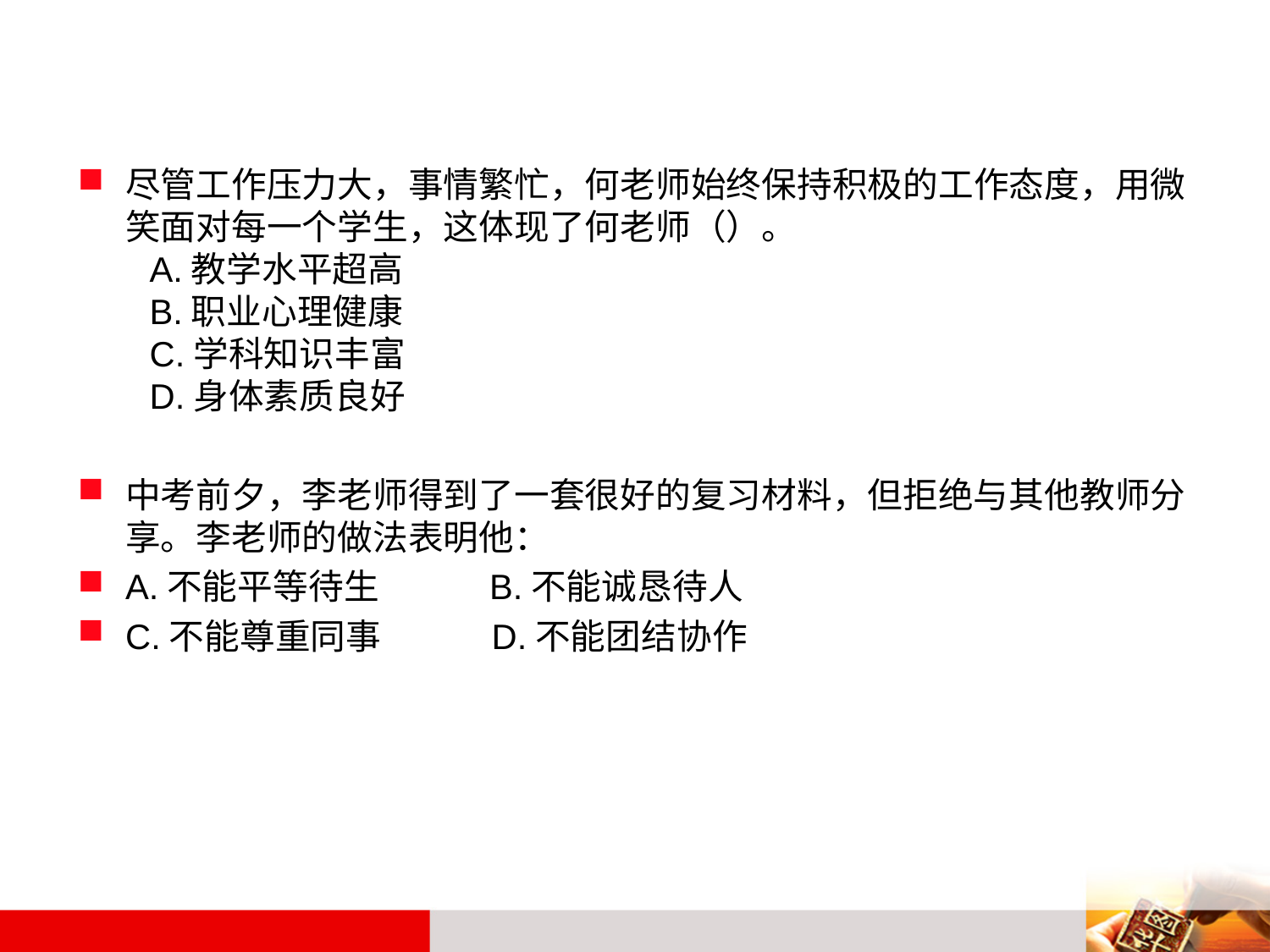

#
尽管工作压力大，事情繁忙，何老师始终保持积极的工作态度，用微笑面对每一个学生，这体现了何老师（）。
  A.教学水平超高
  B.职业心理健康
  C.学科知识丰富
  D.身体素质良好

中考前夕，李老师得到了一套很好的复习材料，但拒绝与其他教师分享。李老师的做法表明他：
A.不能平等待生             B.不能诚恳待人
C.不能尊重同事             D.不能团结协作